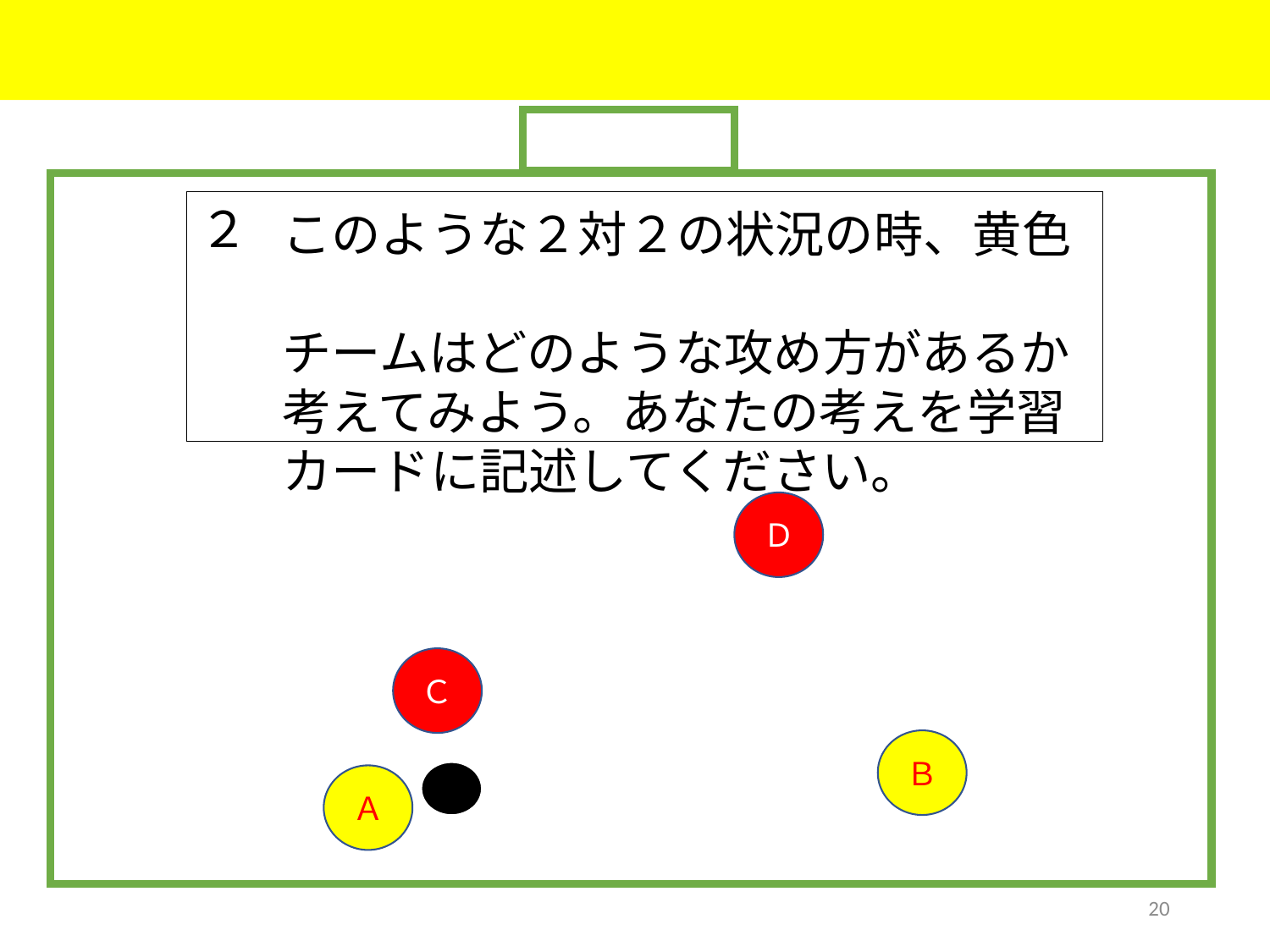

２

　　このような２対２の状況の時、黄色
　　チームはどのような攻め方があるか
　　考えてみよう。あなたの考えを学習
　　カードに記述してください。

Ｄ
Ｃ
Ｂ

Ａ
20